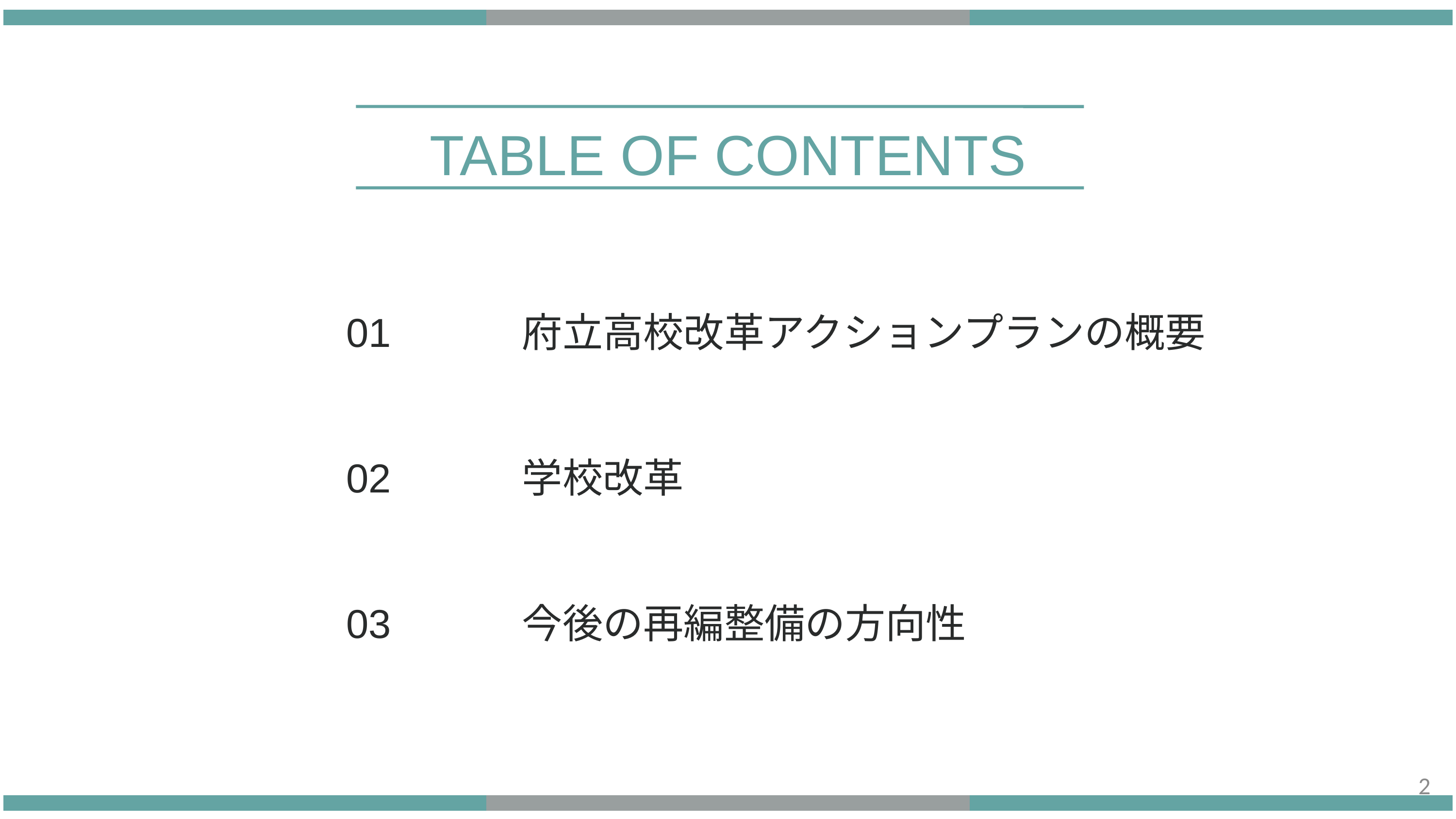

TABLE OF CONTENTS

01　　　府立高校改革アクションプランの概要

02　　　学校改革

03　　　今後の再編整備の方向性
2